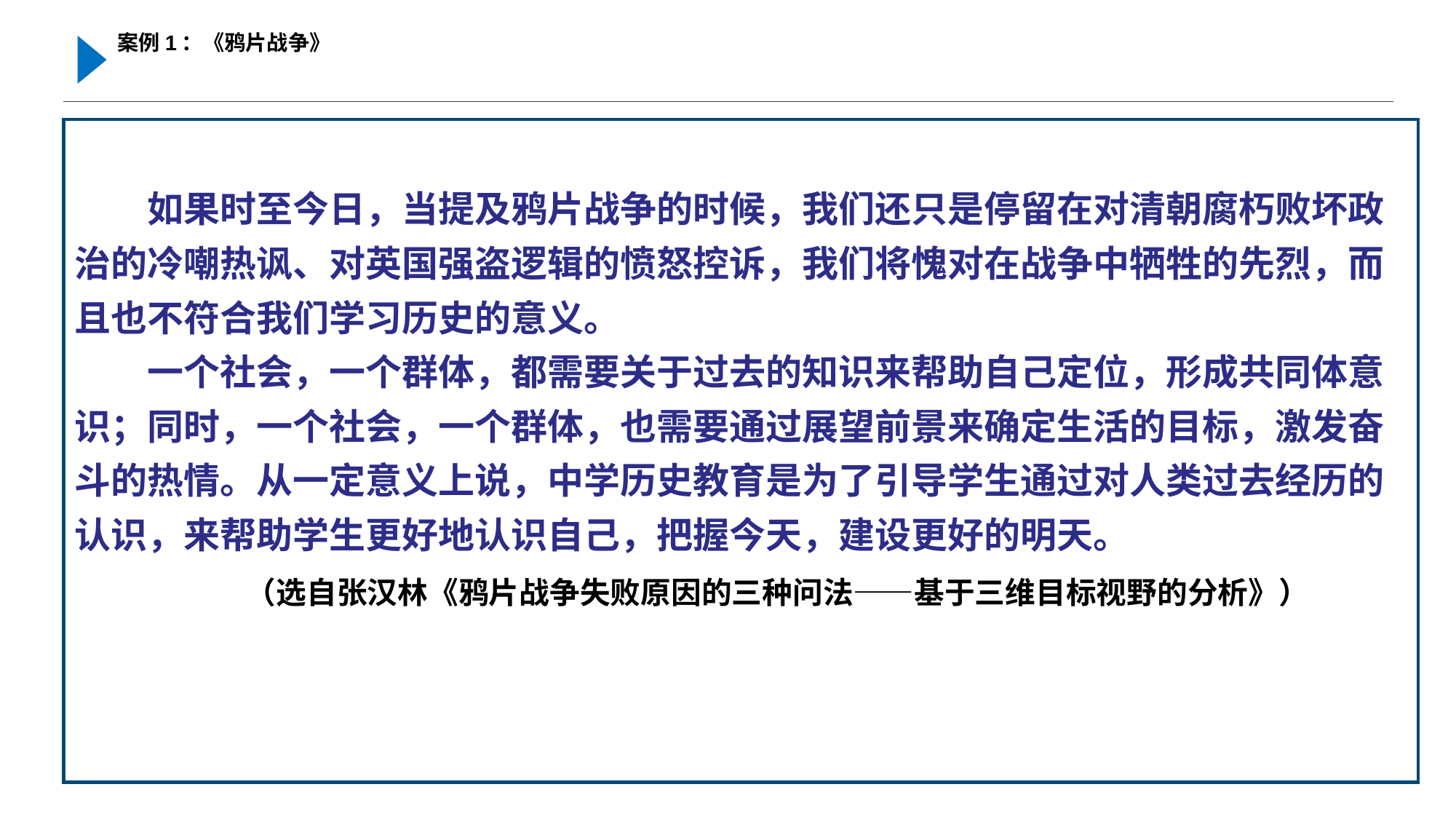

案例1：《鸦片战争》

如果时至今日，当提及鸦片战争的时候，我们还只是停留在对清朝腐朽败坏政治的冷嘲热讽、对英国强盗逻辑的愤怒控诉，我们将愧对在战争中牺牲的先烈，而且也不符合我们学习历史的意义。
一个社会，一个群体，都需要关于过去的知识来帮助自己定位，形成共同体意识；同时，一个社会，一个群体，也需要通过展望前景来确定生活的目标，激发奋斗的热情。从一定意义上说，中学历史教育是为了引导学生通过对人类过去经历的认识，来帮助学生更好地认识自己，把握今天，建设更好的明天。
               （选自张汉林《鸦片战争失败原因的三种问法——基于三维目标视野的分析》）